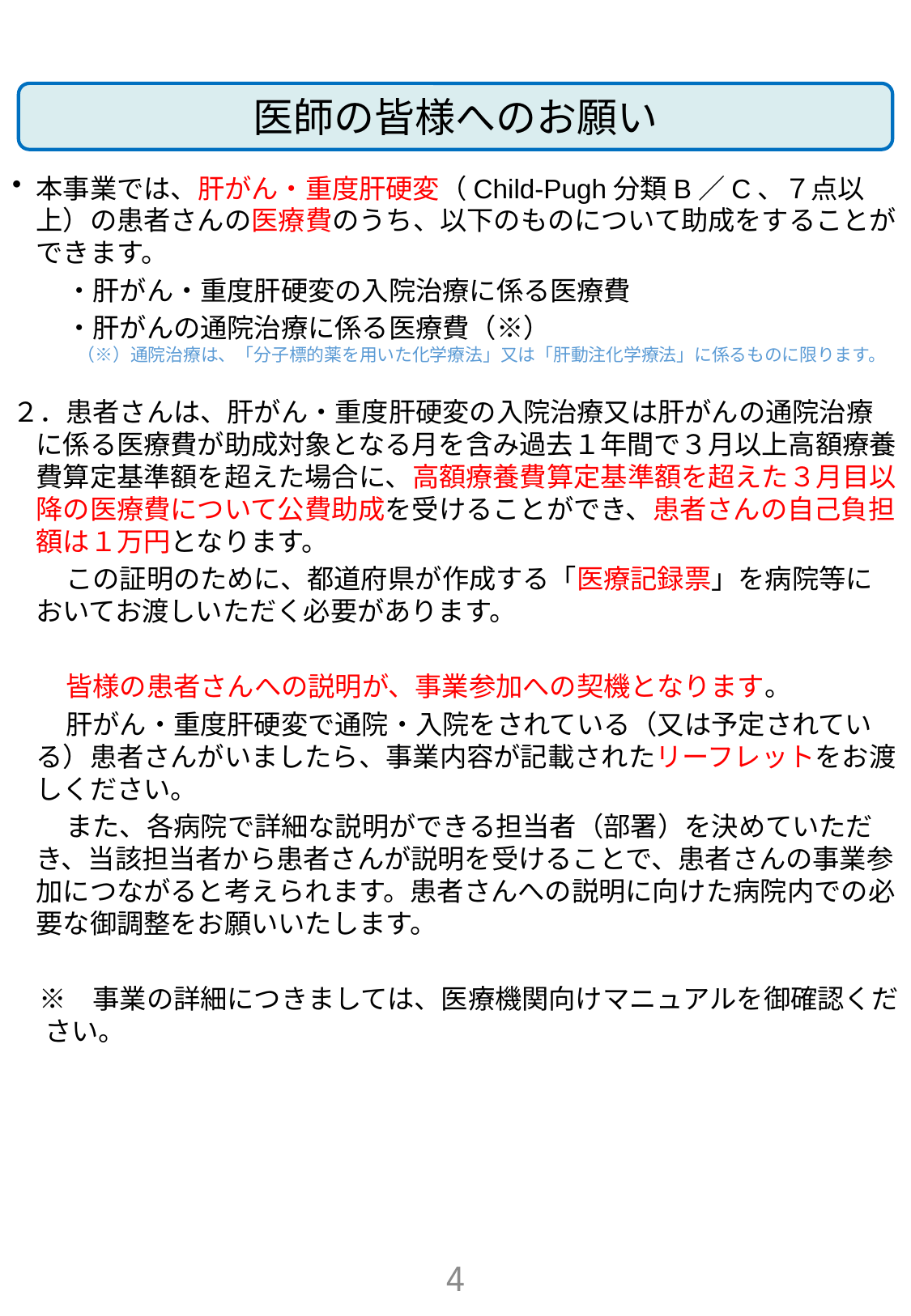

医師の皆様へのお願い
本事業では、肝がん・重度肝硬変（Child-Pugh分類B／C、７点以上）の患者さんの医療費のうち、以下のものについて助成をすることができます。
　　・肝がん・重度肝硬変の入院治療に係る医療費
　　・肝がんの通院治療に係る医療費（※）
　（※）通院治療は、「分子標的薬を用いた化学療法」又は「肝動注化学療法」に係るものに限ります。

２．患者さんは、肝がん・重度肝硬変の入院治療又は肝がんの通院治療に係る医療費が助成対象となる月を含み過去１年間で３月以上高額療養費算定基準額を超えた場合に、高額療養費算定基準額を超えた３月目以降の医療費について公費助成を受けることができ、患者さんの自己負担額は１万円となります。
　　この証明のために、都道府県が作成する「医療記録票」を病院等においてお渡しいただく必要があります。

　　皆様の患者さんへの説明が、事業参加への契機となります。
　　肝がん・重度肝硬変で通院・入院をされている（又は予定されている）患者さんがいましたら、事業内容が記載されたリーフレットをお渡しください。
　　また、各病院で詳細な説明ができる担当者（部署）を決めていただき、当該担当者から患者さんが説明を受けることで、患者さんの事業参加につながると考えられます。患者さんへの説明に向けた病院内での必要な御調整をお願いいたします。

　※　事業の詳細につきましては、医療機関向けマニュアルを御確認ください。
4